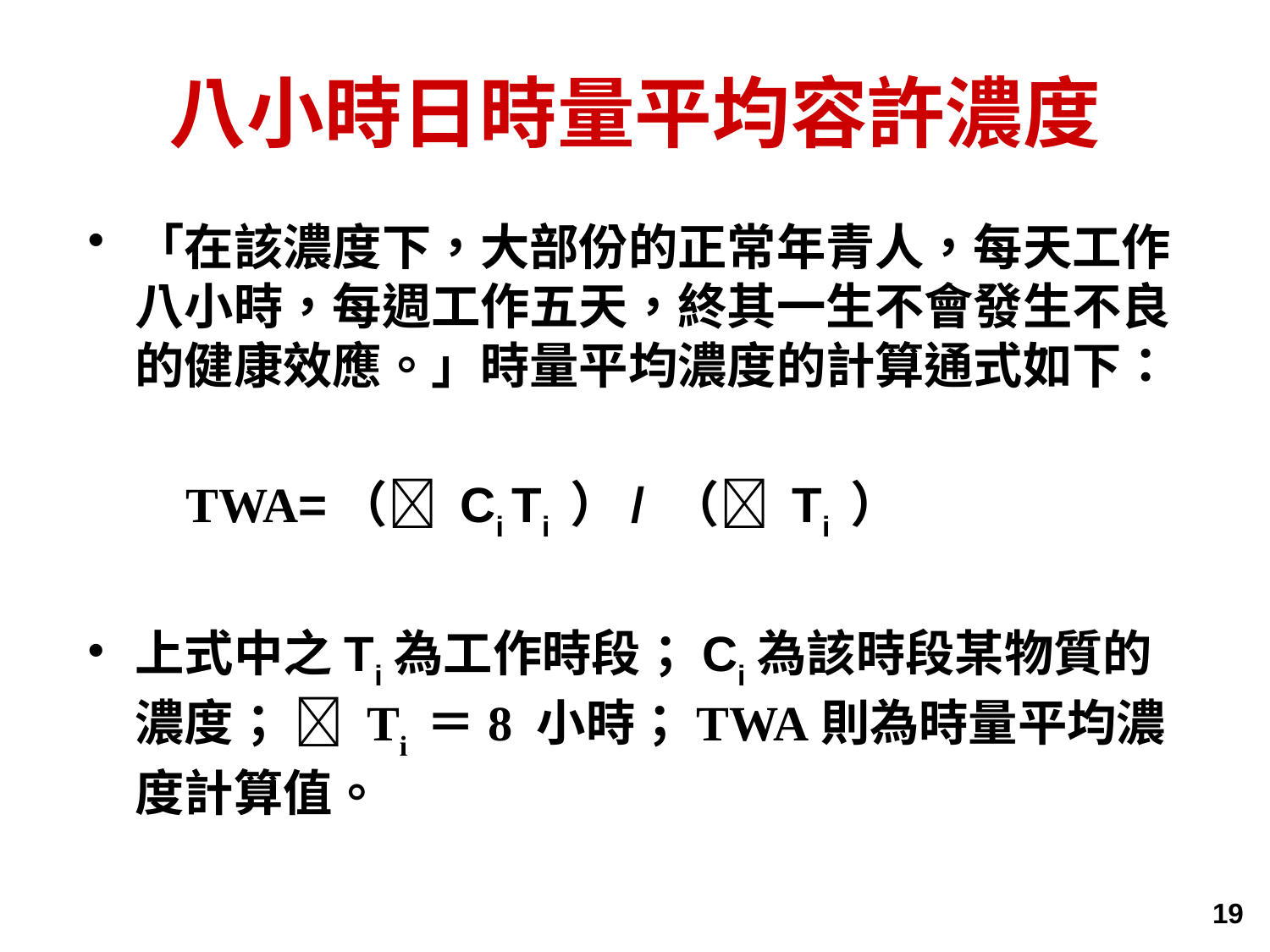

# 八小時日時量平均容許濃度
「在該濃度下，大部份的正常年青人，每天工作八小時，每週工作五天，終其一生不會發生不良的健康效應。」時量平均濃度的計算通式如下：

        TWA=（Σ Ci Ti ）/ （Σ Ti ）

上式中之Ti為工作時段；Ci為該時段某物質的濃度； Σ Ti ＝8 小時；TWA則為時量平均濃度計算值。

19